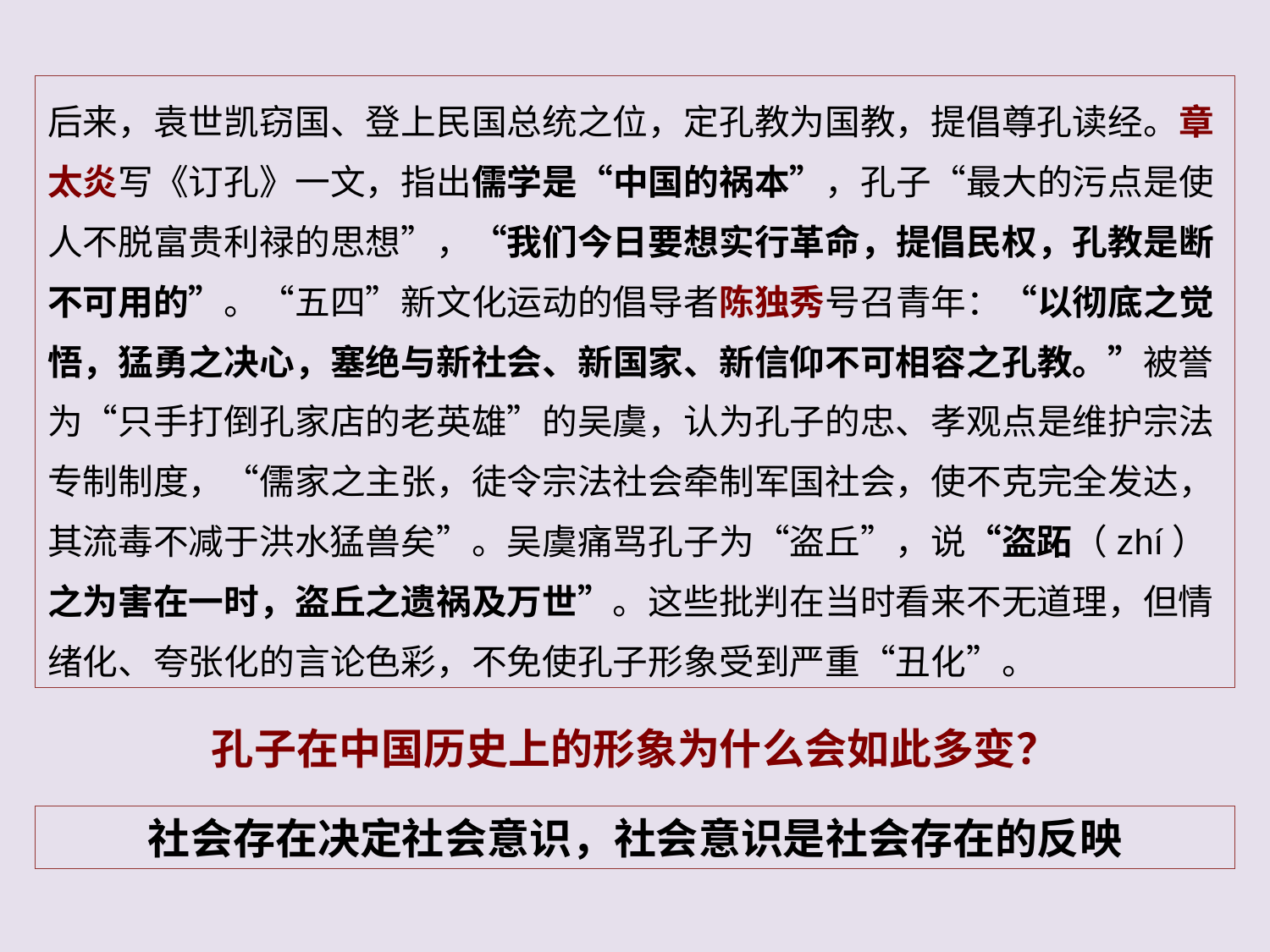

后来，袁世凯窃国、登上民国总统之位，定孔教为国教，提倡尊孔读经。章太炎写《订孔》一文，指出儒学是“中国的祸本”，孔子“最大的污点是使人不脱富贵利禄的思想”，“我们今日要想实行革命，提倡民权，孔教是断不可用的”。“五四”新文化运动的倡导者陈独秀号召青年：“以彻底之觉悟，猛勇之决心，塞绝与新社会、新国家、新信仰不可相容之孔教。”被誉为“只手打倒孔家店的老英雄”的吴虞，认为孔子的忠、孝观点是维护宗法专制制度，“儒家之主张，徒令宗法社会牵制军国社会，使不克完全发达，其流毒不减于洪水猛兽矣”。吴虞痛骂孔子为“盗丘”，说“盗跖（zhí）之为害在一时，盗丘之遗祸及万世”。这些批判在当时看来不无道理，但情绪化、夸张化的言论色彩，不免使孔子形象受到严重“丑化”。
孔子在中国历史上的形象为什么会如此多变？
社会存在决定社会意识，社会意识是社会存在的反映